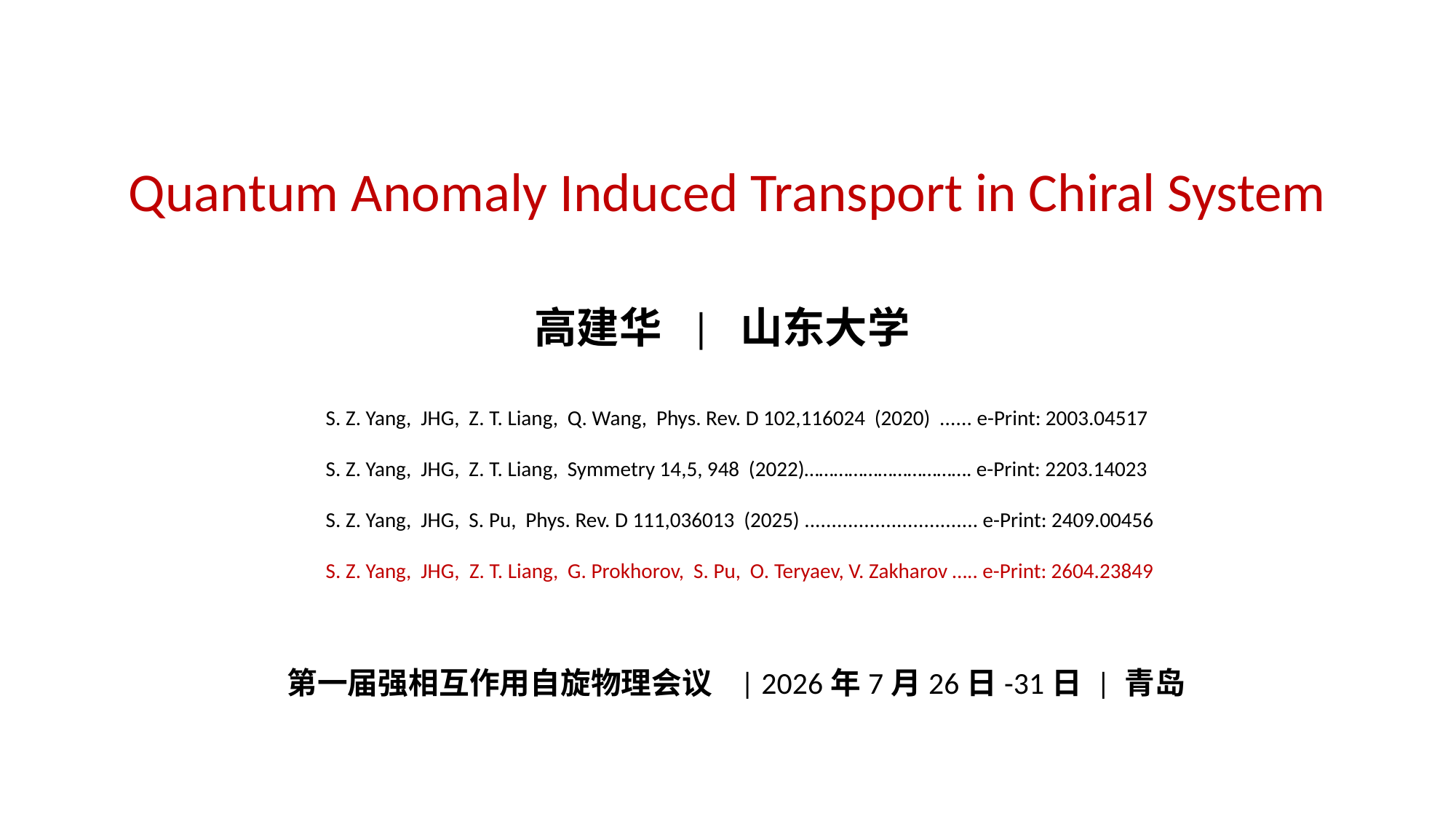

Quantum Anomaly Induced Transport in Chiral System
          高建华  |  山东大学
S. Z. Yang,  JHG,  Z. T. Liang,  Q. Wang,  Phys. Rev. D 102,116024  (2020)  ...... e-Print: 2003.04517

S. Z. Yang,  JHG,  Z. T. Liang,  Symmetry 14,5, 948  (2022)……………………………. e-Print: 2203.14023

S. Z. Yang,  JHG,  S. Pu,  Phys. Rev. D 111,036013  (2025) ................................ e-Print: 2409.00456

S. Z. Yang,  JHG,  Z. T. Liang,  G. Prokhorov,  S. Pu,  O. Teryaev, V. Zakharov ….. e-Print: 2604.23849
第一届强相互作用自旋物理会议   | 2026年7月26日-31日 | 青岛